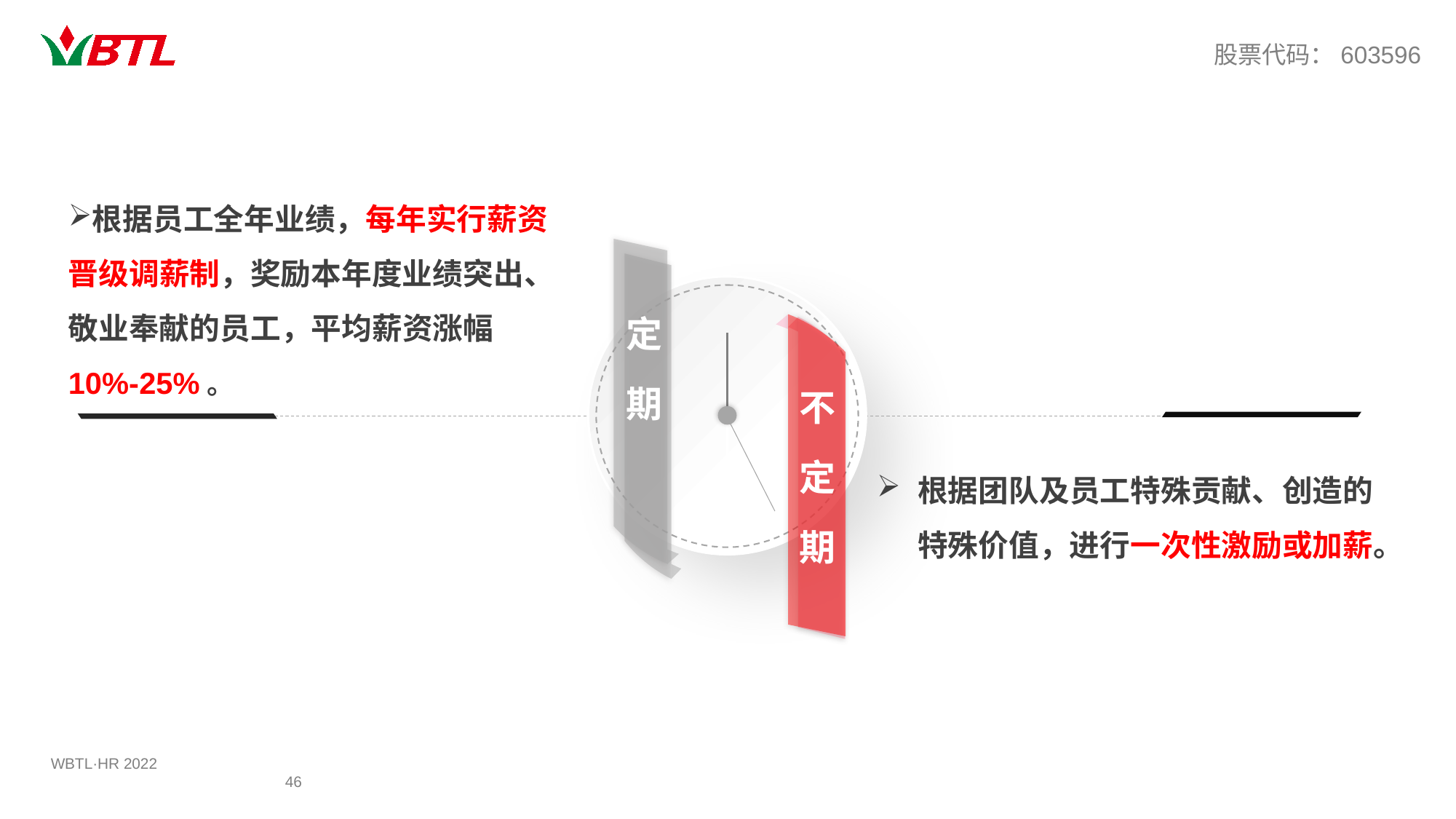

根据员工全年业绩，每年实行薪资晋级调薪制，奖励本年度业绩突出、敬业奉献的员工，平均薪资涨幅 10%-25%。

定

期

不

定

期

培训

根据团队及员工特殊贡献、创造的特殊价值，进行一次性激励或加薪。